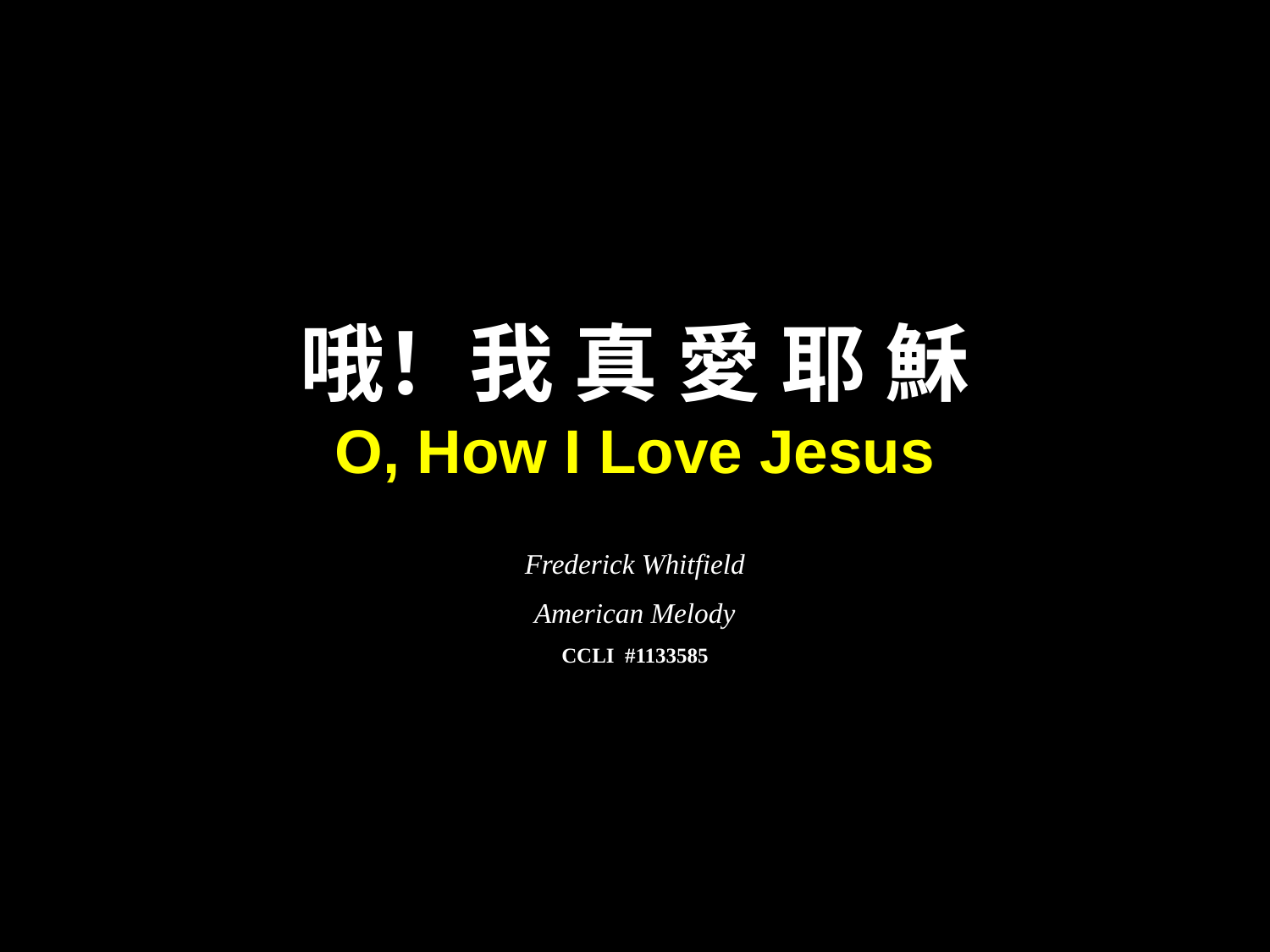

哦！我 真 愛 耶 穌
O, How I Love Jesus
Frederick Whitfield
American Melody
CCLI  #1133585